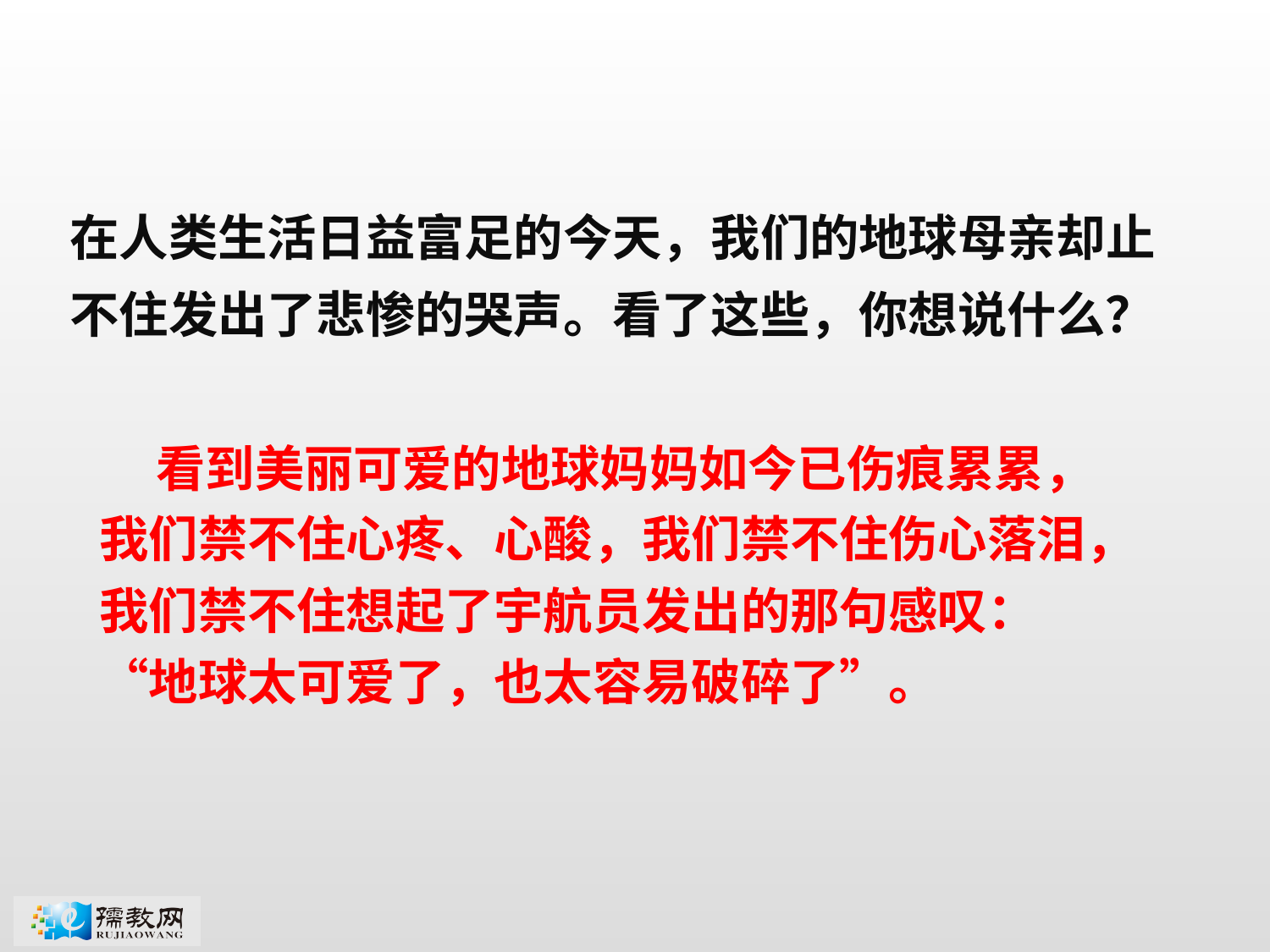

在人类生活日益富足的今天，我们的地球母亲却止不住发出了悲惨的哭声。看了这些，你想说什么？
    看到美丽可爱的地球妈妈如今已伤痕累累，我们禁不住心疼、心酸，我们禁不住伤心落泪，我们禁不住想起了宇航员发出的那句感叹：“地球太可爱了，也太容易破碎了”。